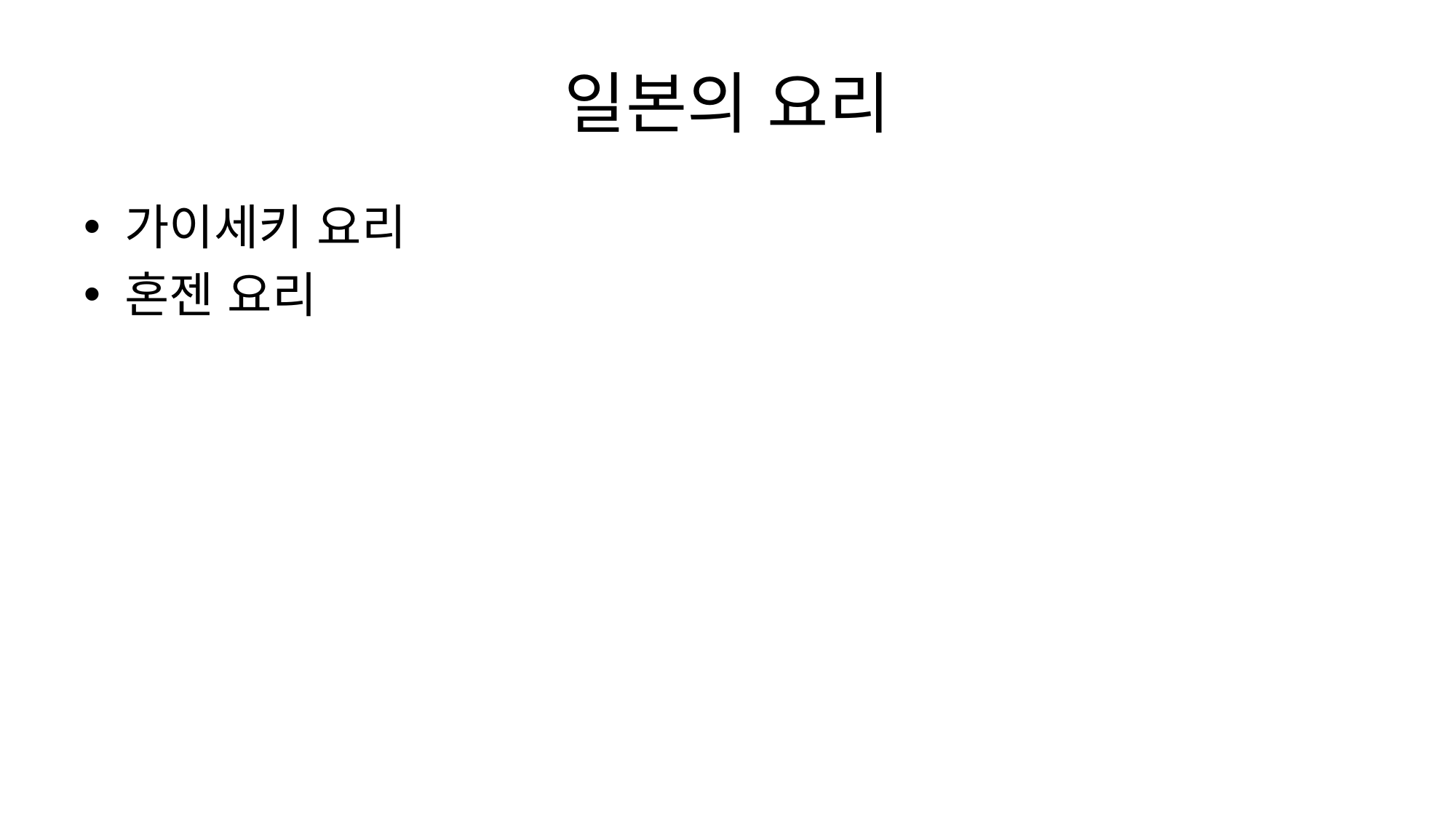

# 일본의 요리
가이세키 요리
혼젠 요리